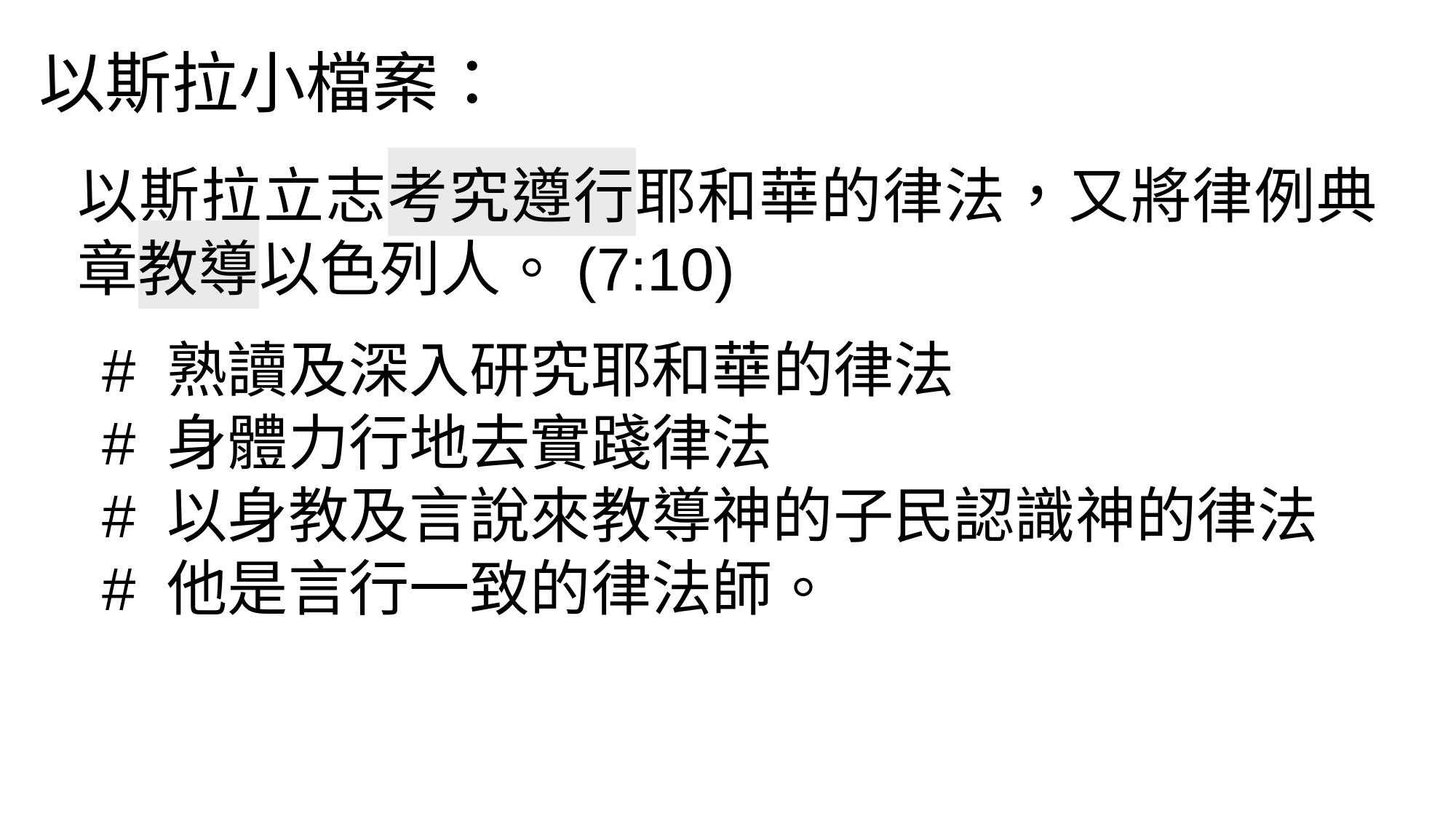

以斯拉小檔案：
以斯拉立志考究遵行耶和華的律法，又將律例典章教導以色列人。(7:10)
# 熟讀及深入研究耶和華的律法
# 身體力行地去實踐律法
# 以身教及言說來教導神的子民認識神的律法
# 他是言行一致的律法師。